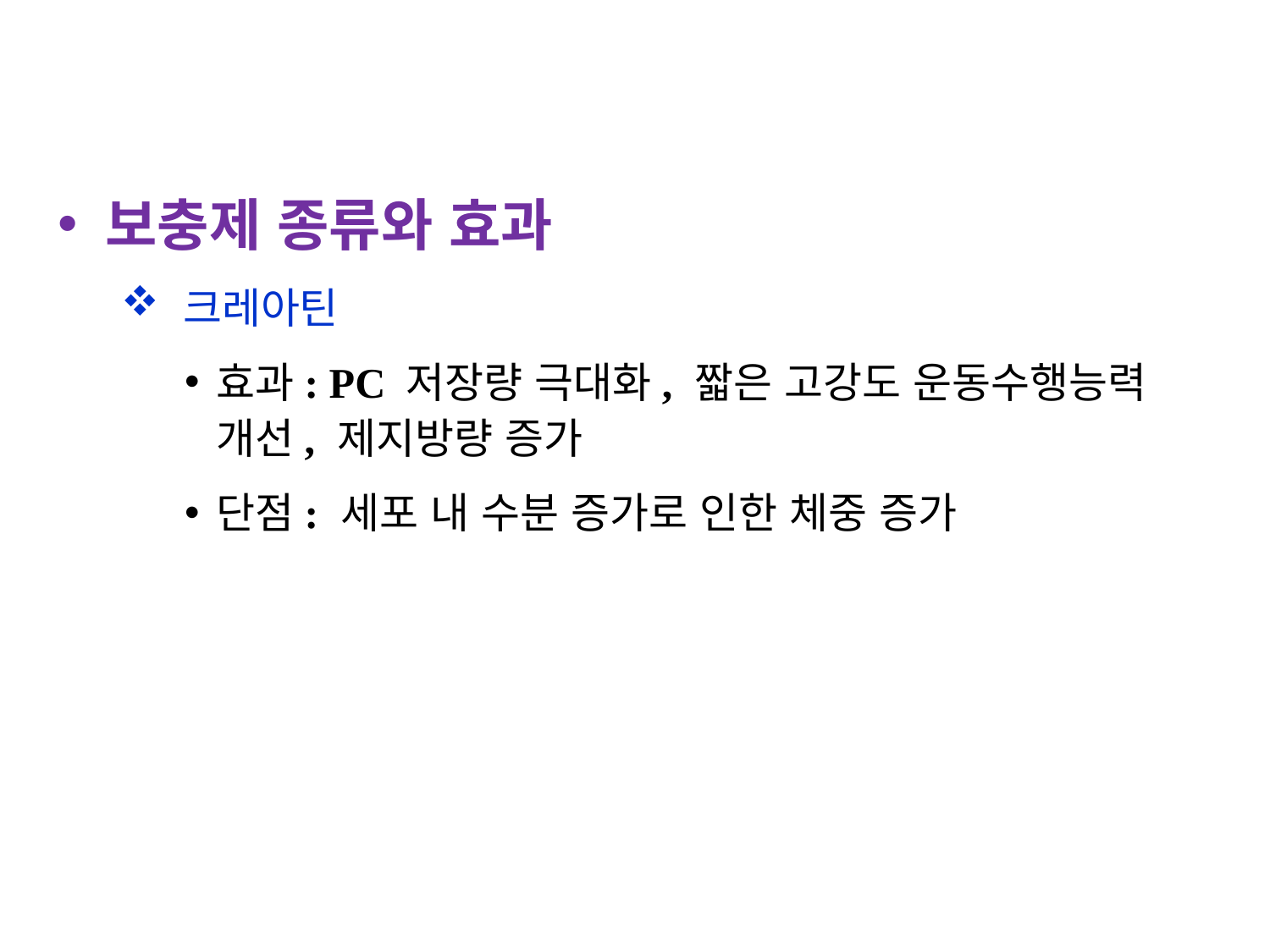

보충제 종류와 효과
 크레아틴
효과: PC 저장량 극대화, 짧은 고강도 운동수행능력 개선, 제지방량 증가
단점: 세포 내 수분 증가로 인한 체중 증가